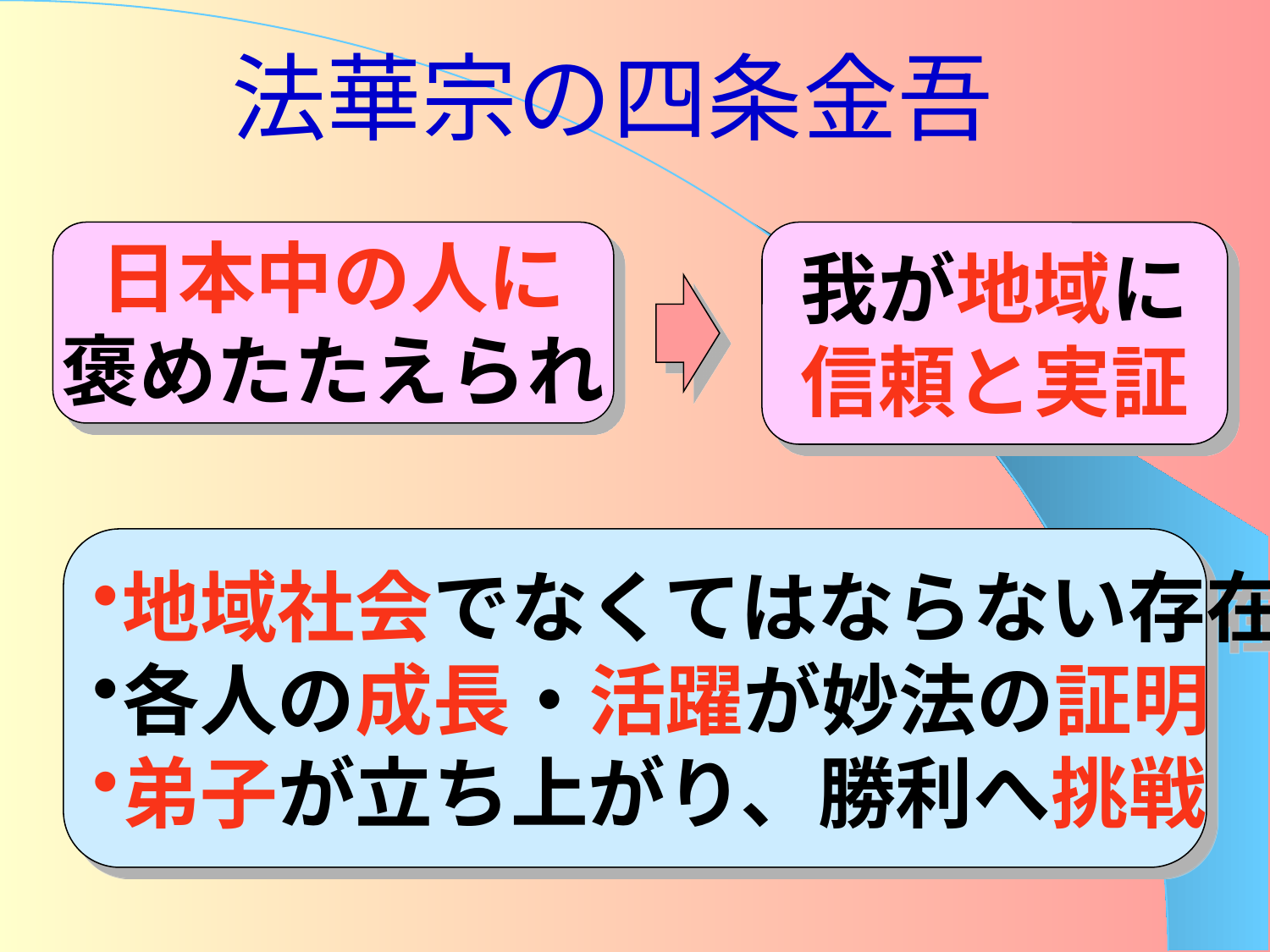

# 法華宗の四条金吾
日本中の人に
褒めたたえられ
我が地域に
信頼と実証

地域社会でなくてはならない存在
各人の成長・活躍が妙法の証明
弟子が立ち上がり、勝利へ挑戦